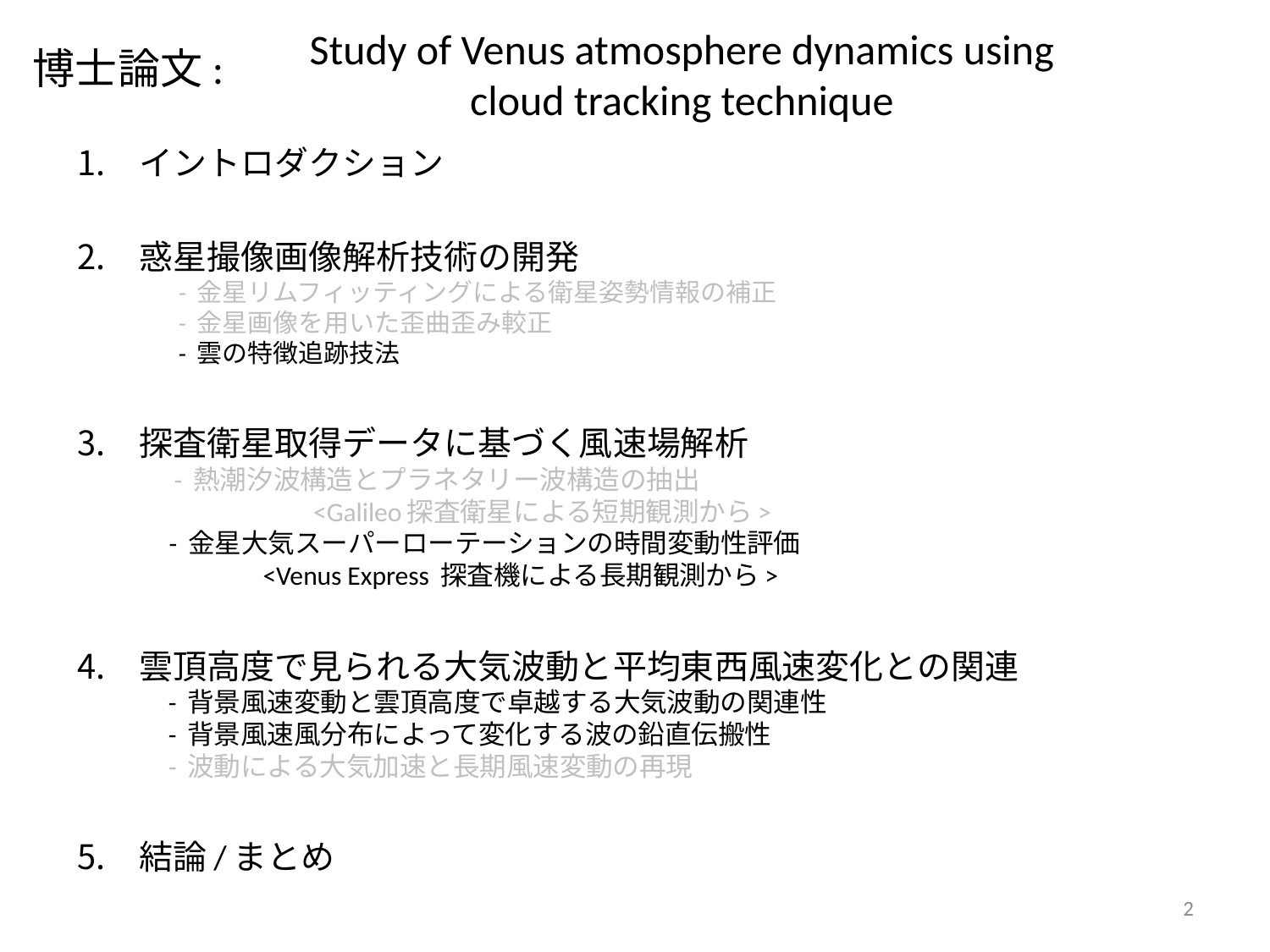

Study of Venus atmosphere dynamics using cloud tracking technique
博士論文:
イントロダクション

惑星撮像画像解析技術の開発
      - 金星リムフィッティングによる衛星姿勢情報の補正
      - 金星画像を用いた歪曲歪み較正
      - 雲の特徴追跡技法

探査衛星取得データに基づく風速場解析
     - 熱潮汐波構造とプラネタリー波構造の抽出
　　　　　      <Galileo探査衛星による短期観測から>
     - 金星大気スーパーローテーションの時間変動性評価
                    <Venus Express 探査機による長期観測から>

雲頂高度で見られる大気波動と平均東西風速変化との関連
    - 背景風速変動と雲頂高度で卓越する大気波動の関連性
    - 背景風速風分布によって変化する波の鉛直伝搬性
    - 波動による大気加速と長期風速変動の再現

結論/まとめ
2